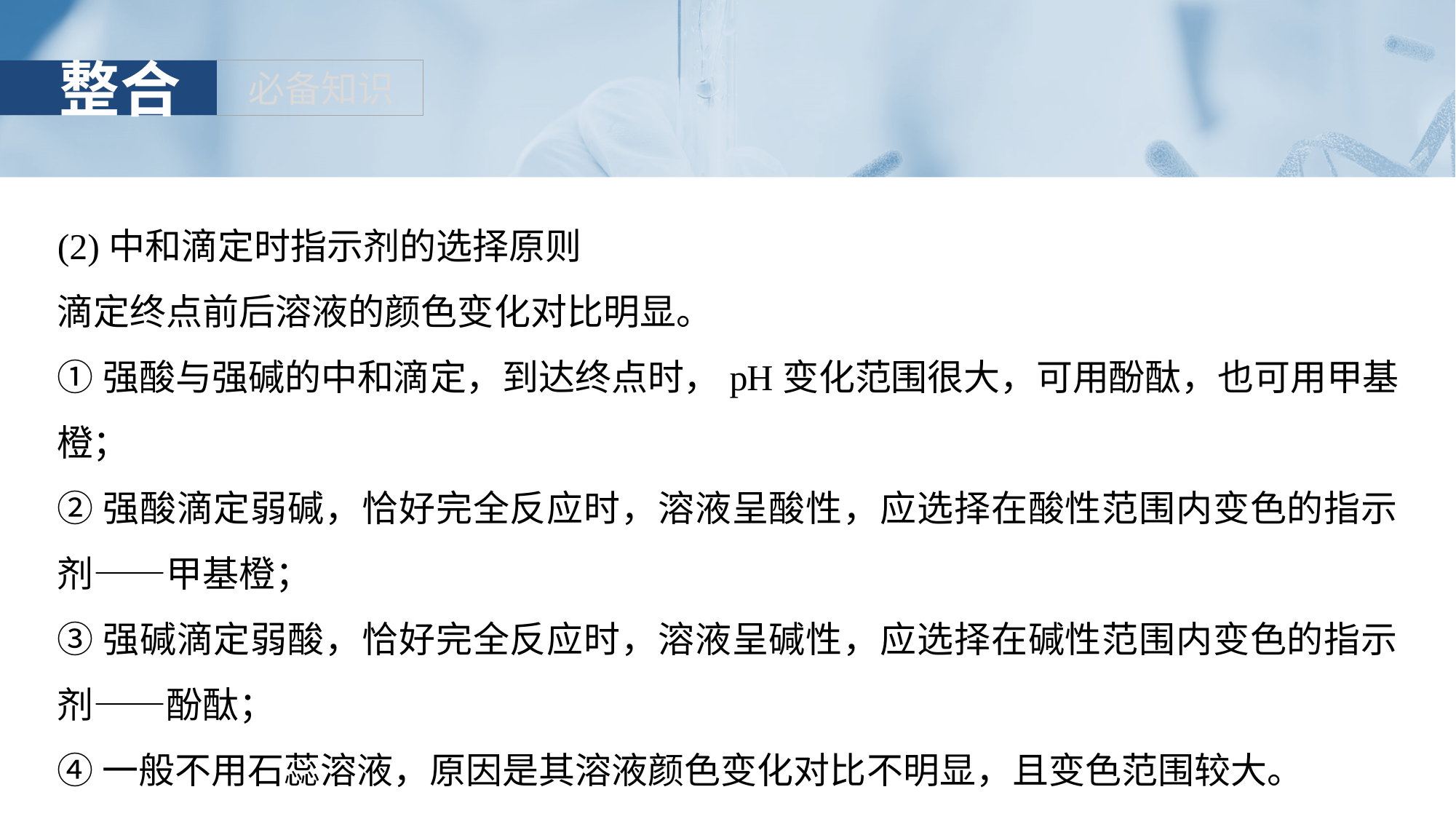

(2)中和滴定时指示剂的选择原则
滴定终点前后溶液的颜色变化对比明显。
①强酸与强碱的中和滴定，到达终点时，pH变化范围很大，可用酚酞，也可用甲基橙；
②强酸滴定弱碱，恰好完全反应时，溶液呈酸性，应选择在酸性范围内变色的指示剂——甲基橙；
③强碱滴定弱酸，恰好完全反应时，溶液呈碱性，应选择在碱性范围内变色的指示剂——酚酞；
④一般不用石蕊溶液，原因是其溶液颜色变化对比不明显，且变色范围较大。